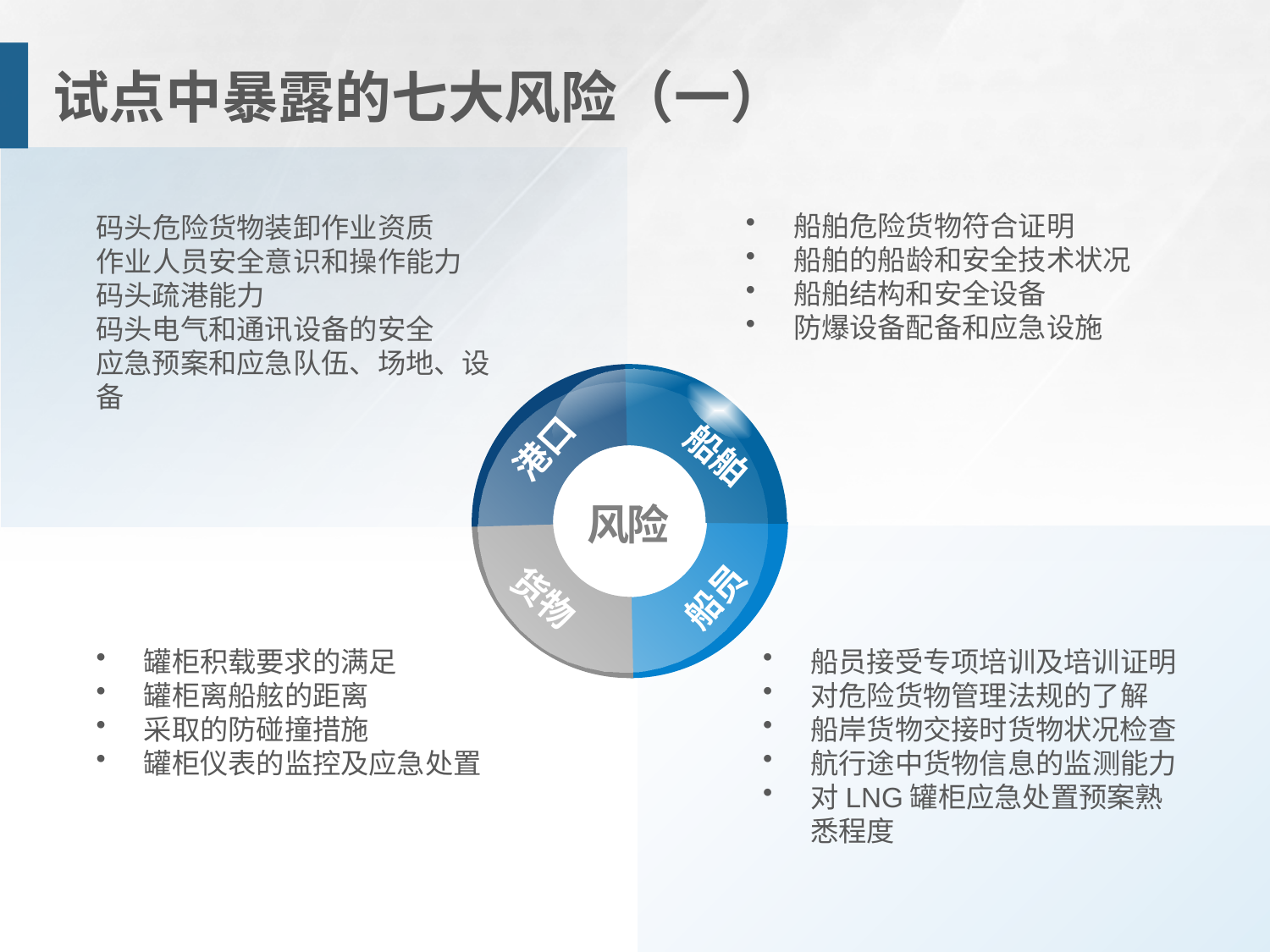

# 试点中暴露的七大风险（一）

船舶危险货物符合证明
船舶的船龄和安全技术状况
船舶结构和安全设备
防爆设备配备和应急设施

码头危险货物装卸作业资质
作业人员安全意识和操作能力
码头疏港能力
码头电气和通讯设备的安全
应急预案和应急队伍、场地、设备

港口
船舶
风险
船员
货物

罐柜积载要求的满足
罐柜离船舷的距离
采取的防碰撞措施
罐柜仪表的监控及应急处置

船员接受专项培训及培训证明
对危险货物管理法规的了解
船岸货物交接时货物状况检查
航行途中货物信息的监测能力
对LNG罐柜应急处置预案熟悉程度